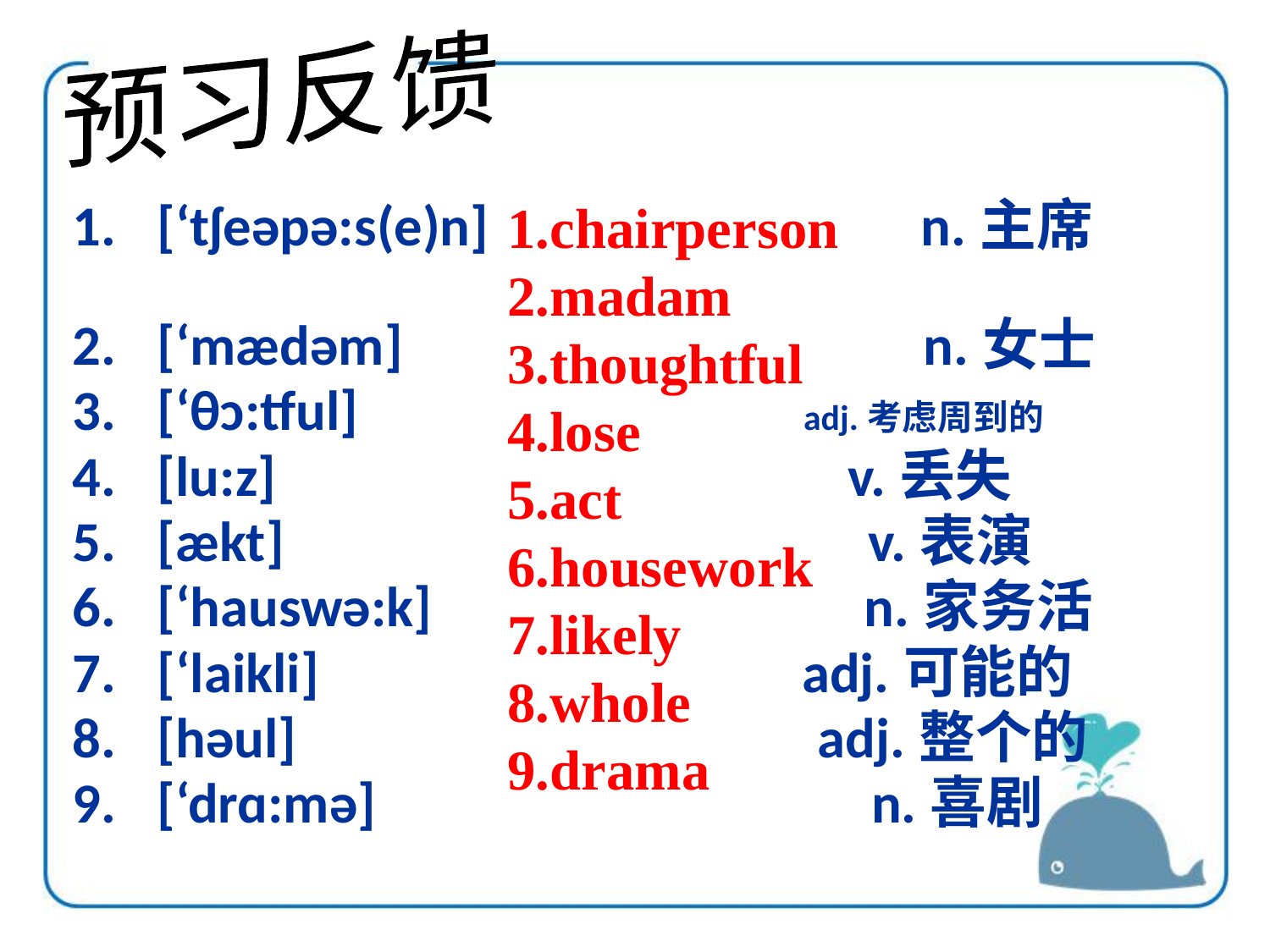

预习反馈
1.chairperson
2.madam
3.thoughtful
4.lose
5.act
6.housework
7.likely
8.whole
9.drama
[‘tʃeəpə:s(e)n]                                  n.主席
[‘mædəm]                                         n.女士
[‘θɔ:tful]                                   adj.考虑周到的
[lu:z]                                             v.丢失
[ækt]                                              v.表演
[‘hauswə:k]                                  n.家务活
[‘laikli]                                      adj.可能的
[həul]                                         adj.整个的
[‘drɑ:mə]                                       n.喜剧